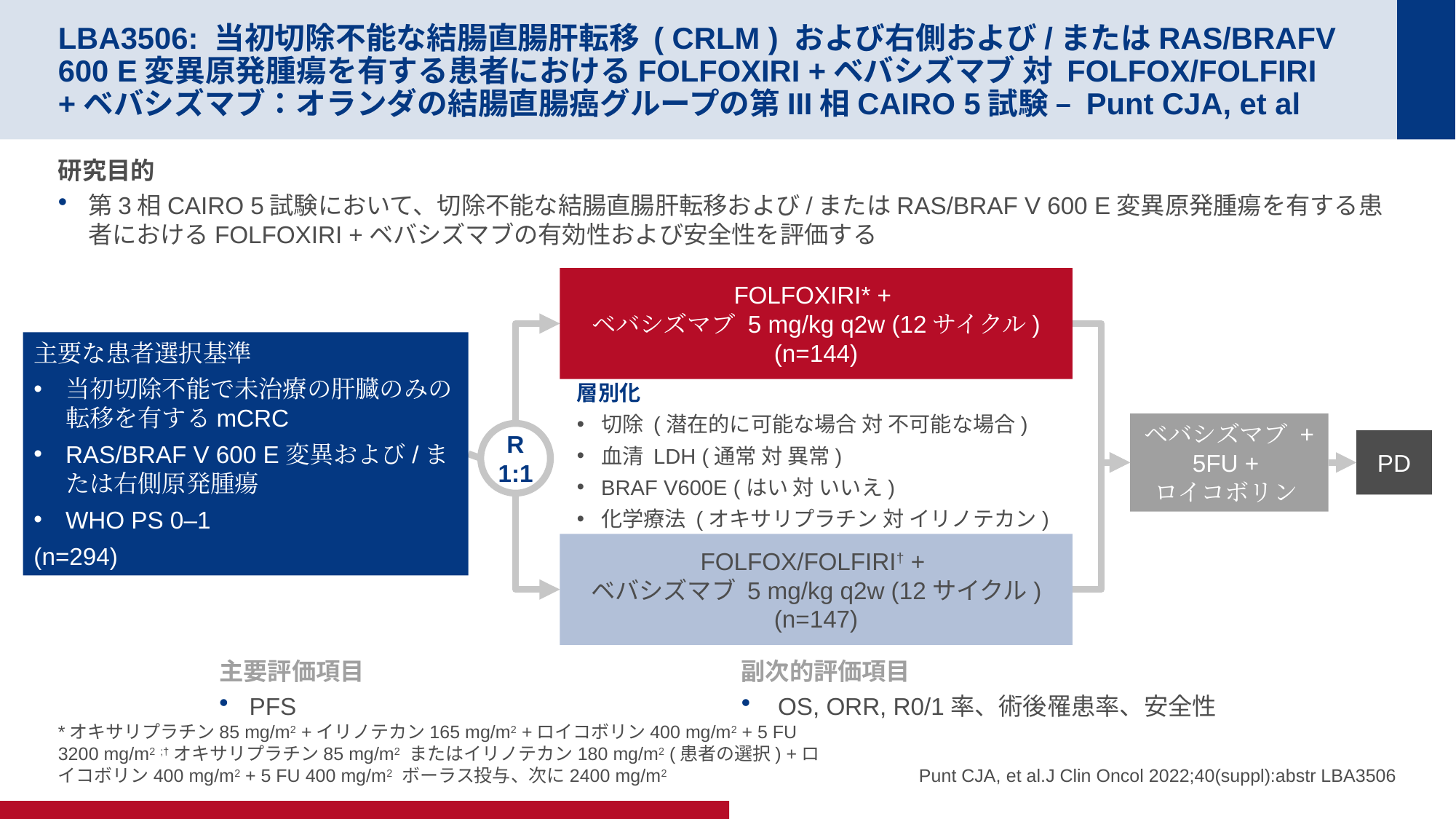

# LBA3506: 当初切除不能な結腸直腸肝転移 ( CRLM ) および右側および/またはRAS/BRAFV 600 E変異原発腫瘍を有する患者におけるFOLFOXIRI +ベバシズマブ 対 FOLFOX/FOLFIRI +ベバシズマブ：オランダの結腸直腸癌グループの第III相CAIRO 5試験 – Punt CJA, et al
研究目的
第3相CAIRO 5試験において、切除不能な結腸直腸肝転移および/またはRAS/BRAF V 600 E変異原発腫瘍を有する患者におけるFOLFOXIRI +ベバシズマブの有効性および安全性を評価する
FOLFOXIRI* +
ベバシズマブ 5 mg/kg q2w (12サイクル)
(n=144)
主要な患者選択基準
当初切除不能で未治療の肝臓のみの転移を有するmCRC
RAS/BRAF V 600 E変異および/または右側原発腫瘍
WHO PS 0–1
(n=294)
層別化
切除 (潜在的に可能な場合 対 不可能な場合)
血清 LDH (通常 対 異常)
BRAF V600E (はい 対 いいえ)
化学療法 (オキサリプラチン 対 イリノテカン)

ベバシズマブ + 5FU +
ロイコボリン
R
1:1
PD
FOLFOX/FOLFIRI† +
ベバシズマブ 5 mg/kg q2w (12サイクル)
(n=147)
主要評価項目
PFS
副次的評価項目
 OS, ORR, R0/1率、術後罹患率、安全性
Punt CJA, et al.J Clin Oncol 2022;40(suppl):abstr LBA3506
*オキサリプラチン85 mg/m2 +イリノテカン165 mg/m2 +ロイコボリン400 mg/m2 + 5 FU 3200 mg/m2 ;†オキサリプラチン85 mg/m2 またはイリノテカン180 mg/m2 (患者の選択) +ロイコボリン400 mg/m2 + 5 FU 400 mg/m2 ボーラス投与、次に2400 mg/m2